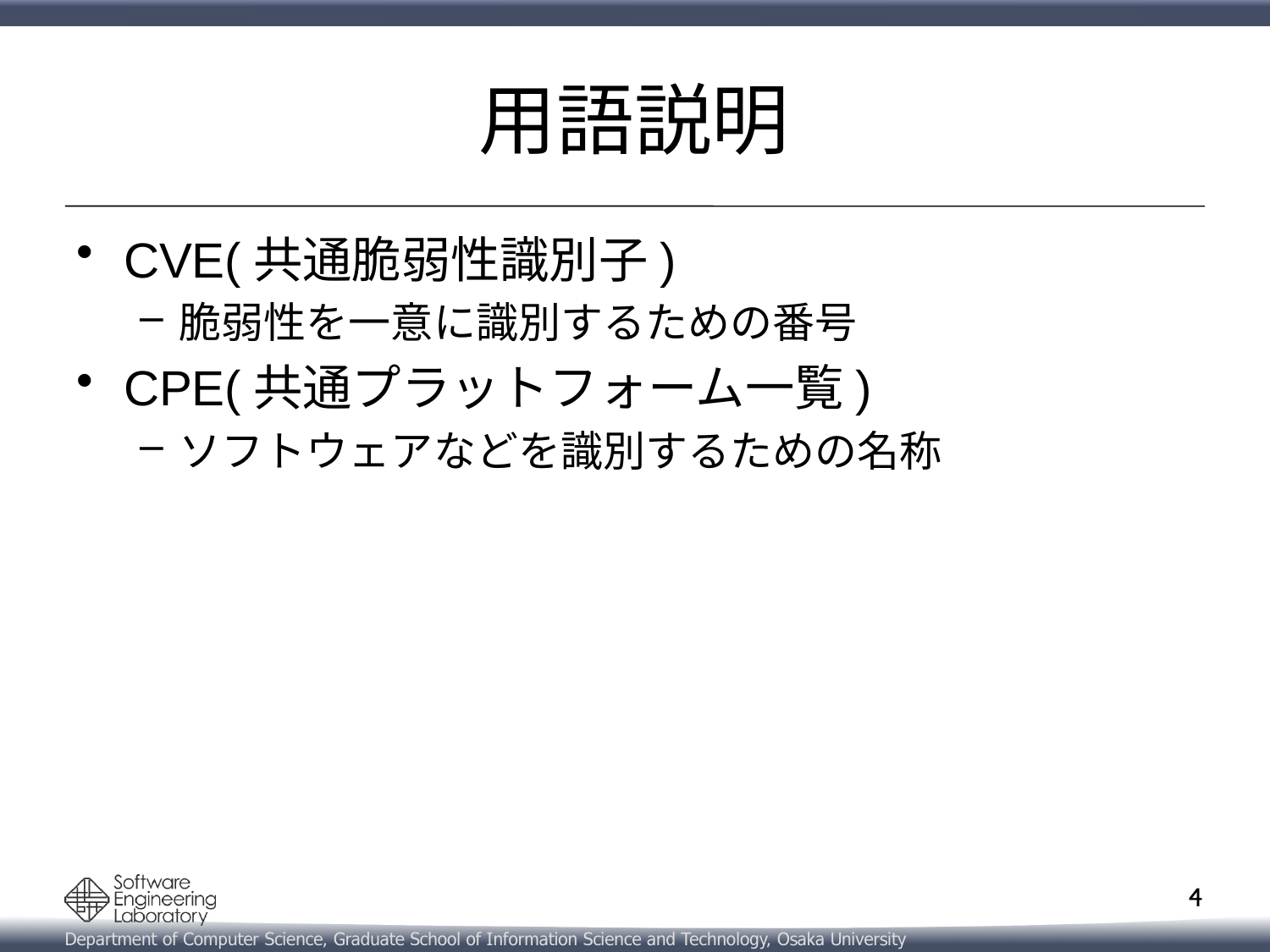

# 用語説明
CVE(共通脆弱性識別子)
脆弱性を一意に識別するための番号
CPE(共通プラットフォーム一覧)
ソフトウェアなどを識別するための名称
4